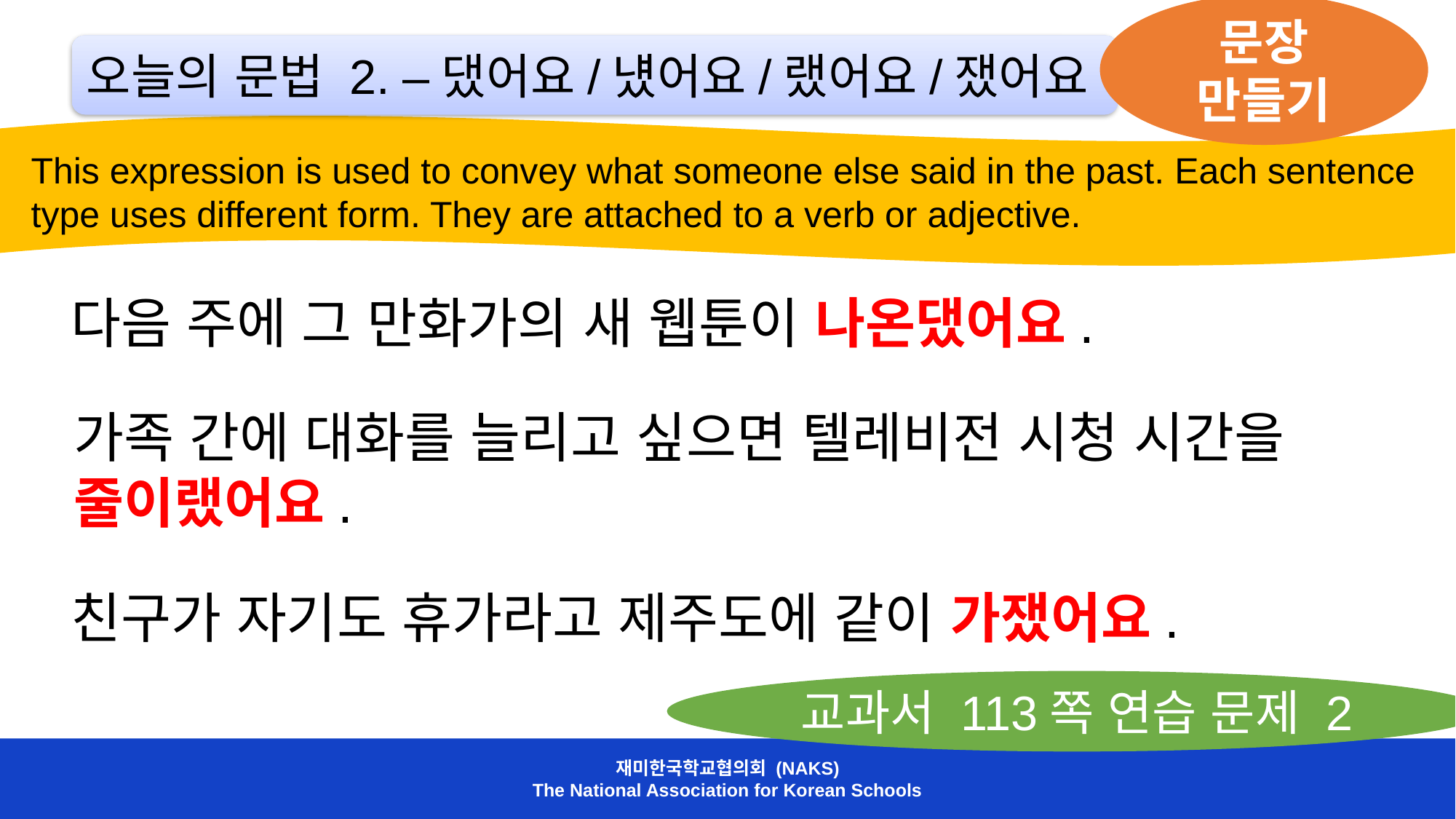

문장 만들기
오늘의 문법 2. –댔어요/넀어요/랬어요/쟀어요
  This expression is used to convey what someone else said in the past. Each sentence
  type uses different form. They are attached to a verb or adjective.
다음 주에 그 만화가의 새 웹툰이 나온댔어요.
가족 간에 대화를 늘리고 싶으면 텔레비전 시청 시간을 줄이랬어요.
친구가 자기도 휴가라고 제주도에 같이 가쟀어요.
교과서 113쪽 연습 문제 2
재미한국학교협의회 (NAKS)
The National Association for Korean Schools